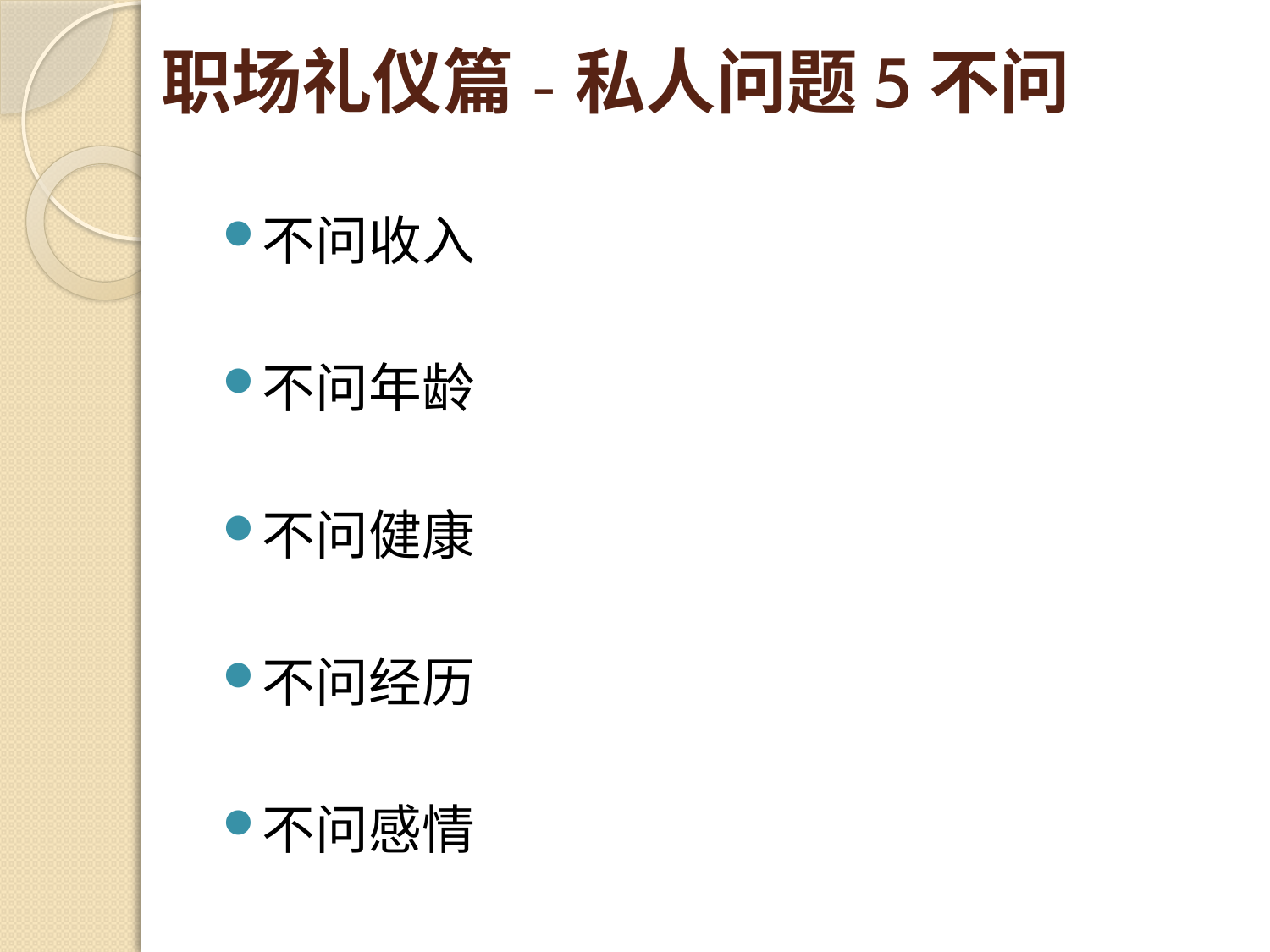

# 职场礼仪篇-私人问题5不问
不问收入

不问年龄

不问健康

不问经历

不问感情